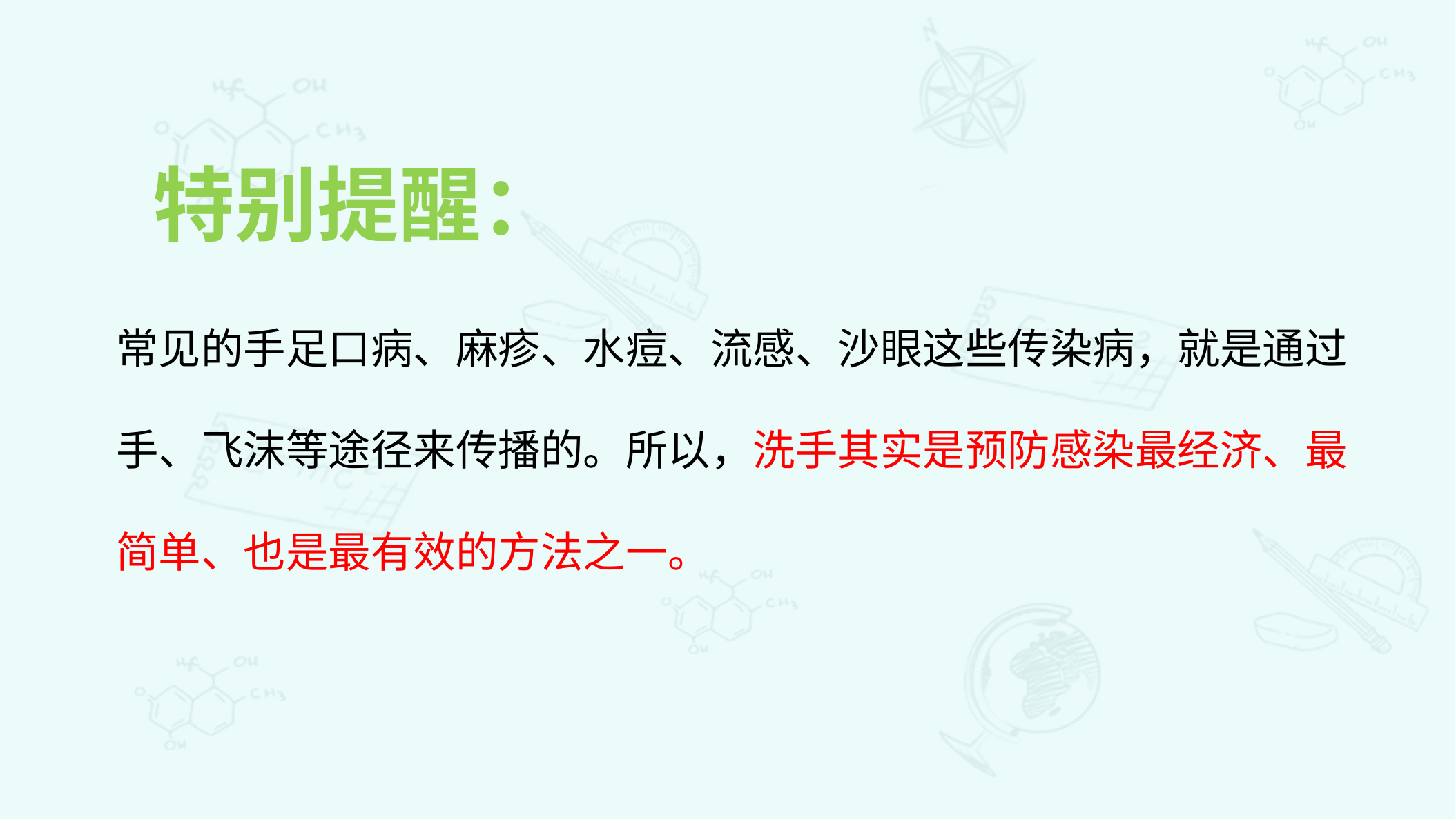

特别提醒：
常见的手足口病、麻疹、水痘、流感、沙眼这些传染病，就是通过手、飞沫等途径来传播的。所以，洗手其实是预防感染最经济、最简单、也是最有效的方法之一。